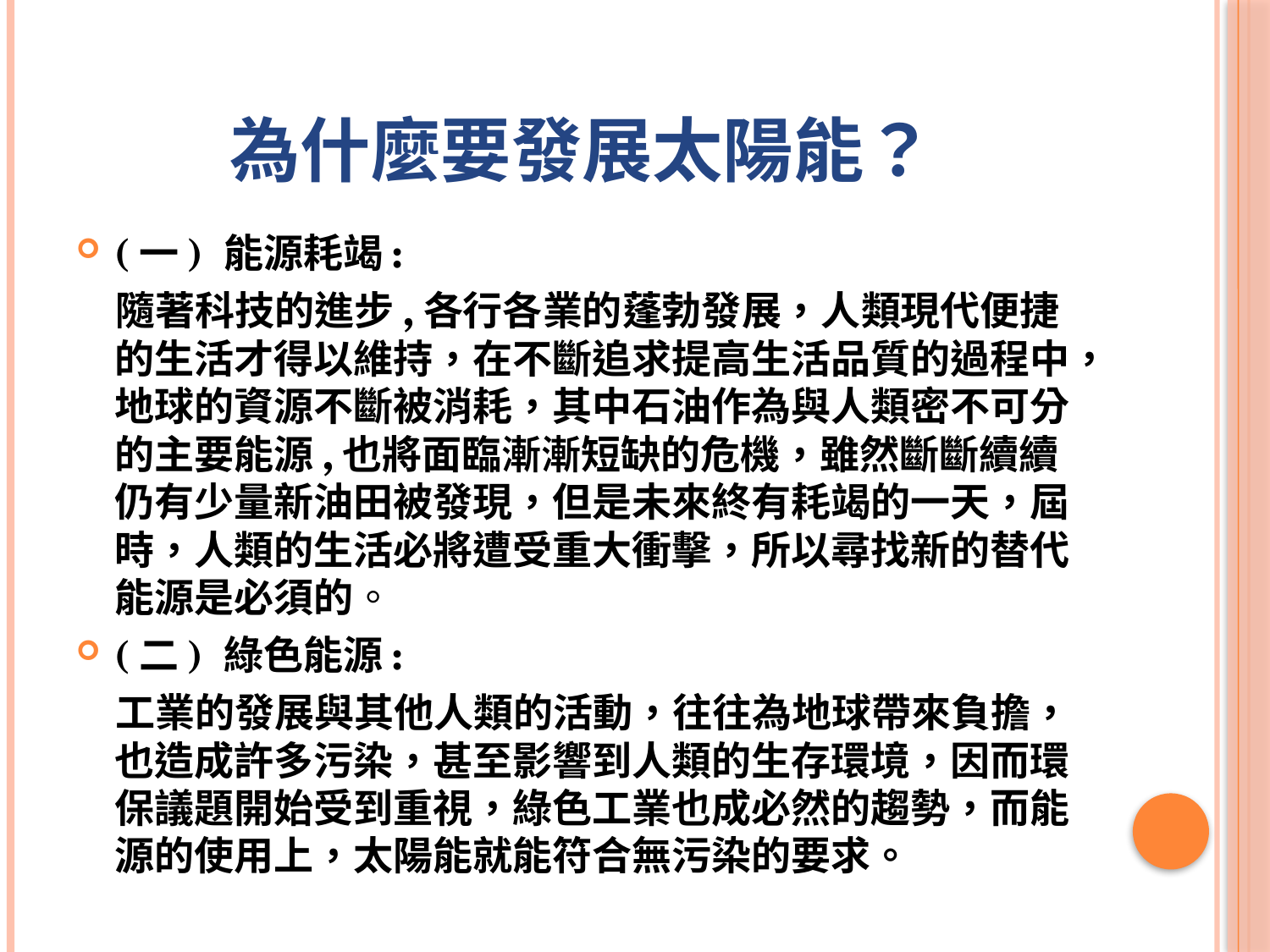

# 為什麼要發展太陽能？
(一) 能源耗竭:
　隨著科技的進步,各行各業的蓬勃發展，人類現代便捷的生活才得以維持，在不斷追求提高生活品質的過程中，地球的資源不斷被消耗，其中石油作為與人類密不可分的主要能源,也將面臨漸漸短缺的危機，雖然斷斷續續仍有少量新油田被發現，但是未來終有耗竭的一天，屆時，人類的生活必將遭受重大衝擊，所以尋找新的替代能源是必須的。
(二) 綠色能源:
　工業的發展與其他人類的活動，往往為地球帶來負擔，也造成許多污染，甚至影響到人類的生存環境，因而環保議題開始受到重視，綠色工業也成必然的趨勢，而能源的使用上，太陽能就能符合無污染的要求。